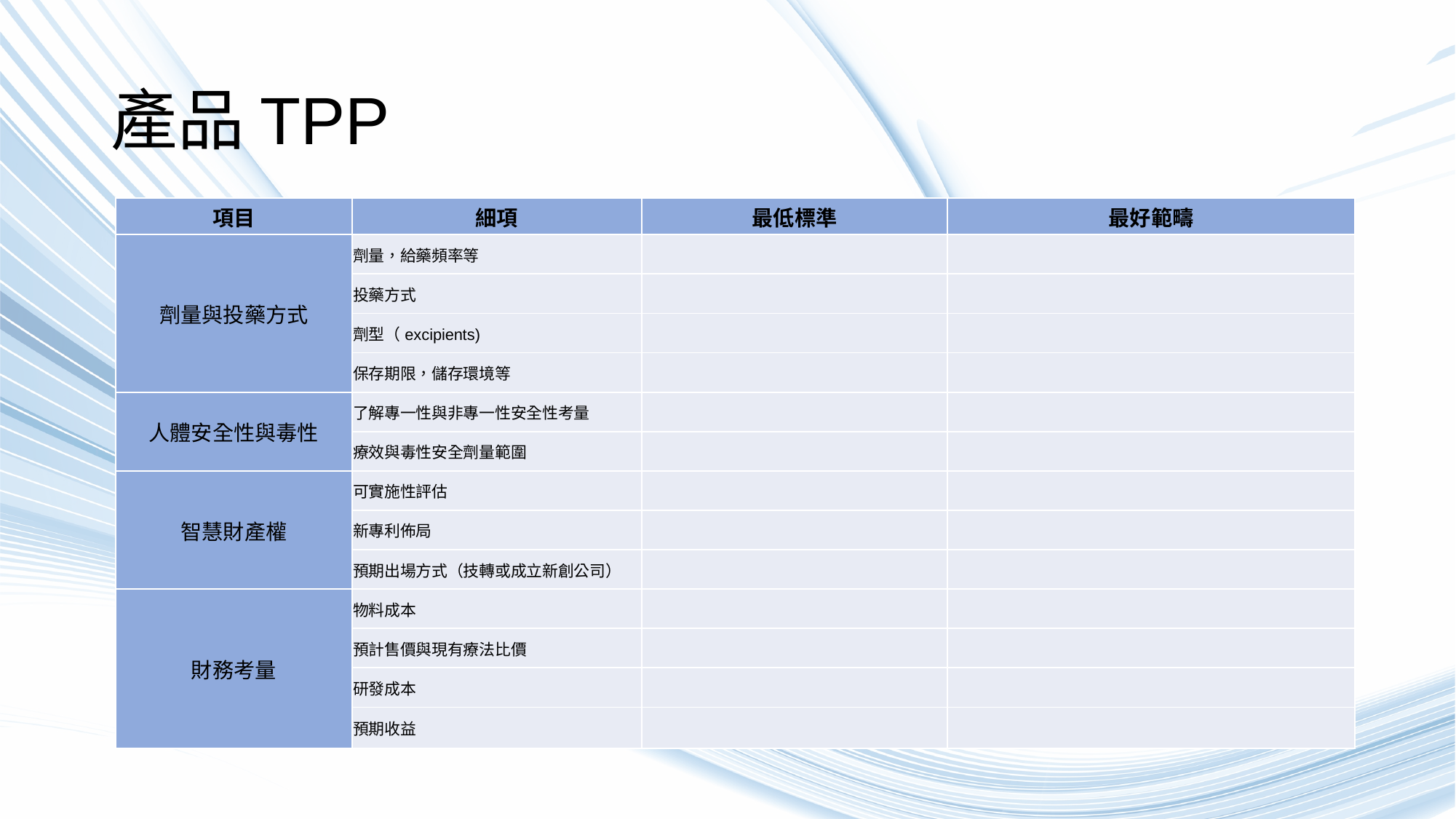

# 產品TPP
| 項目 | 細項 | 最低標準 | 最好範疇 |
| --- | --- | --- | --- |
| 劑量與投藥方式 | 劑量，給藥頻率等 |  |  |
|  | 投藥方式 |  |  |
|  | 劑型（excipients) |  |  |
|  | 保存期限，儲存環境等 |  |  |
| 人體安全性與毒性 | 了解專一性與非專一性安全性考量 |  |  |
|  | 療效與毒性安全劑量範圍 |  |  |
| 智慧財產權 | 可實施性評估 |  |  |
|  | 新專利佈局 |  |  |
|  | 預期出場方式（技轉或成立新創公司） |  |  |
| 財務考量 | 物料成本 |  |  |
|  | 預計售價與現有療法比價 |  |  |
|  | 研發成本 |  |  |
|  | 預期收益 |  |  |